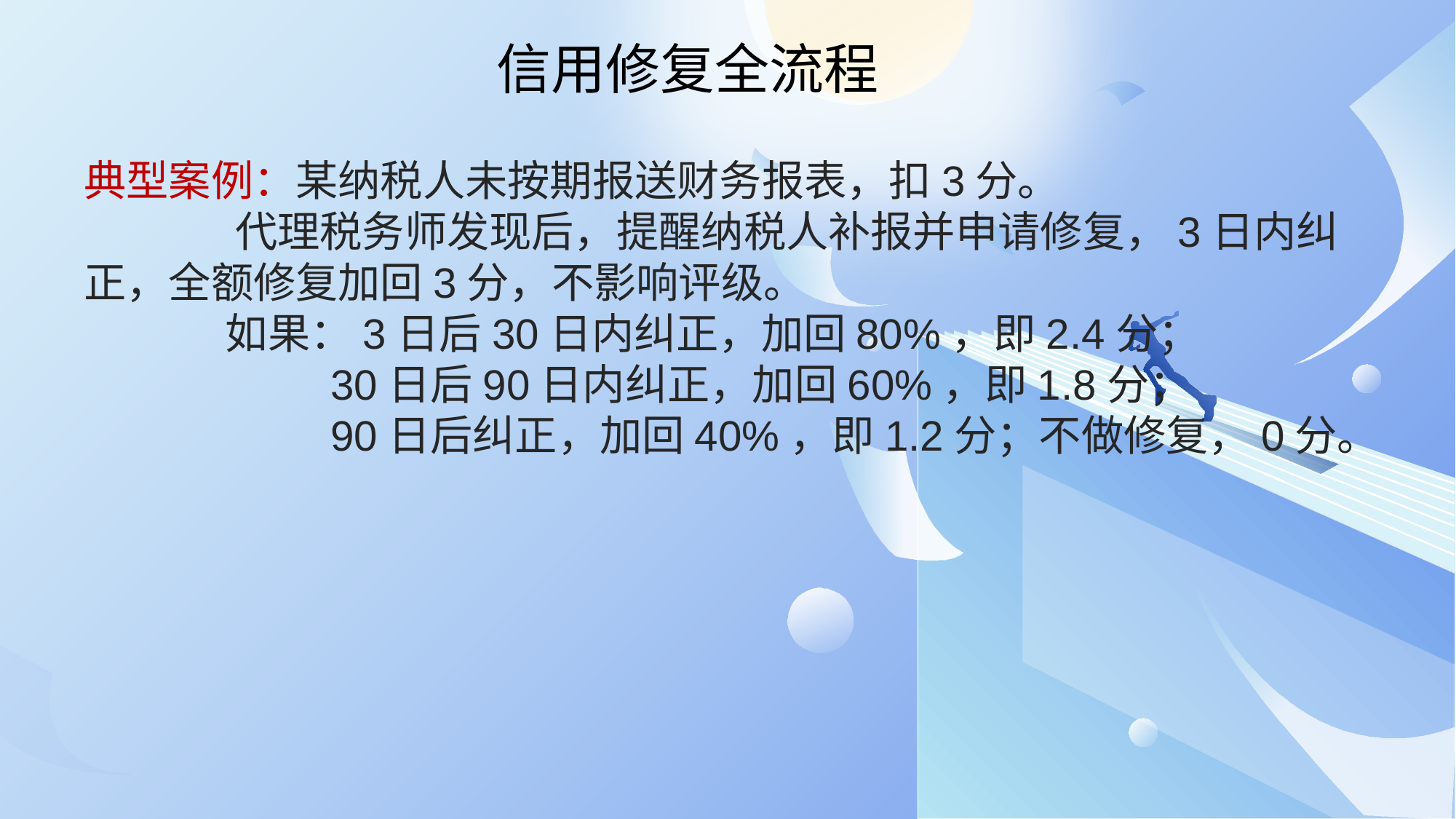

信用修复全流程
典型案例：某纳税人未按期报送财务报表，扣3分。
                代理税务师发现后，提醒纳税人补报并申请修复，3日内纠正，全额修复加回3分，不影响评级。
               如果：3日后30日内纠正，加回80%，即2.4分；
                         30日后90日内纠正，加回60%，即1.8分；
                         90日后纠正，加回40%，即1.2分；不做修复，0分。